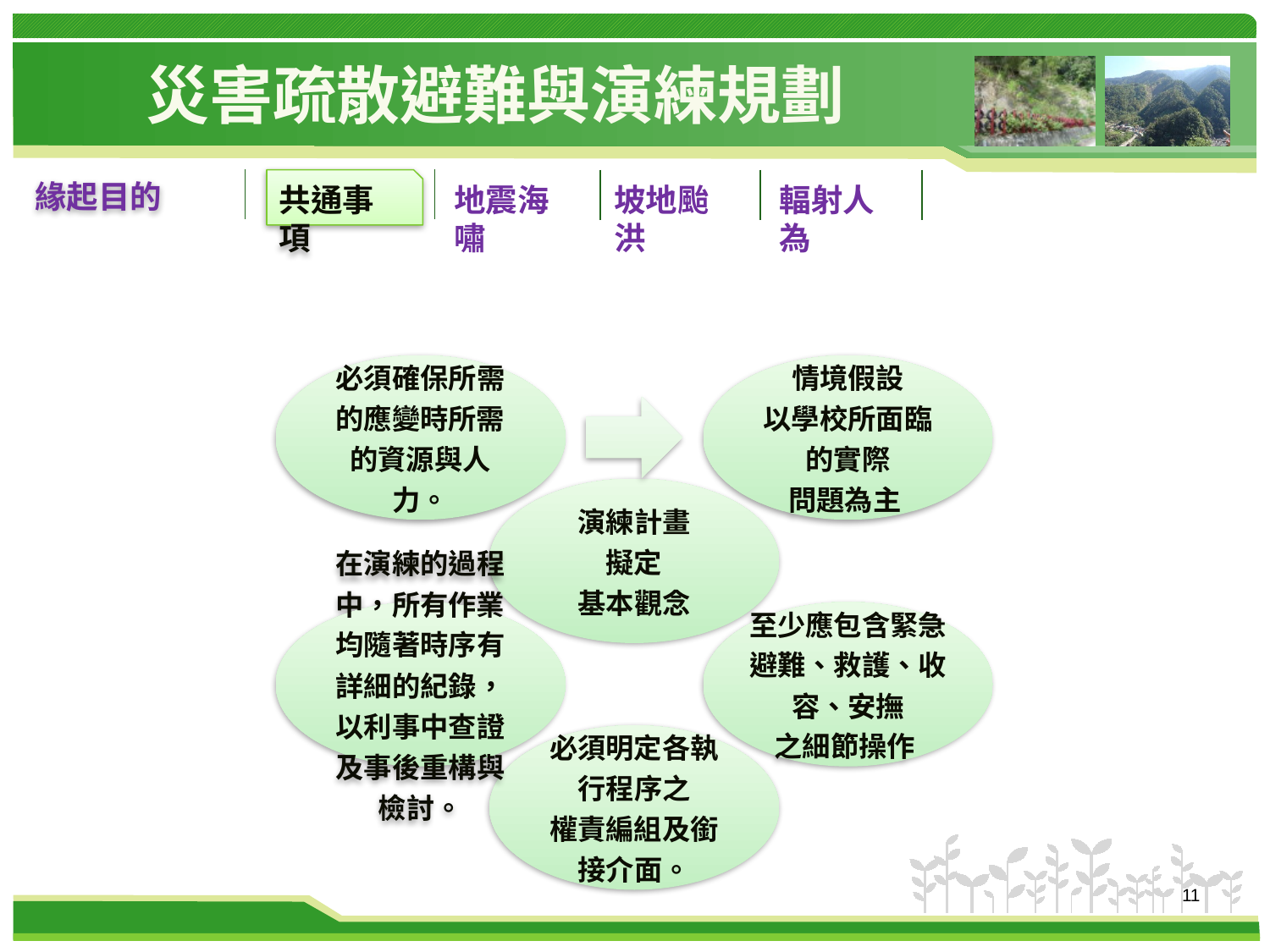

# 災害疏散避難與演練規劃
緣起目的
共通事項
地震海嘯
坡地颱洪
輻射人為
演練計畫
擬定
基本觀念
情境假設
以學校所面臨的實際
問題為主
至少應包含緊急避難、救護、收容、安撫
之細節操作
必須明定各執行程序之
權責編組及銜接介面。
在演練的過程中，所有作業均隨著時序有詳細的紀錄，以利事中查證及事後重構與檢討。
必須確保所需的應變時所需的資源與人力。
11